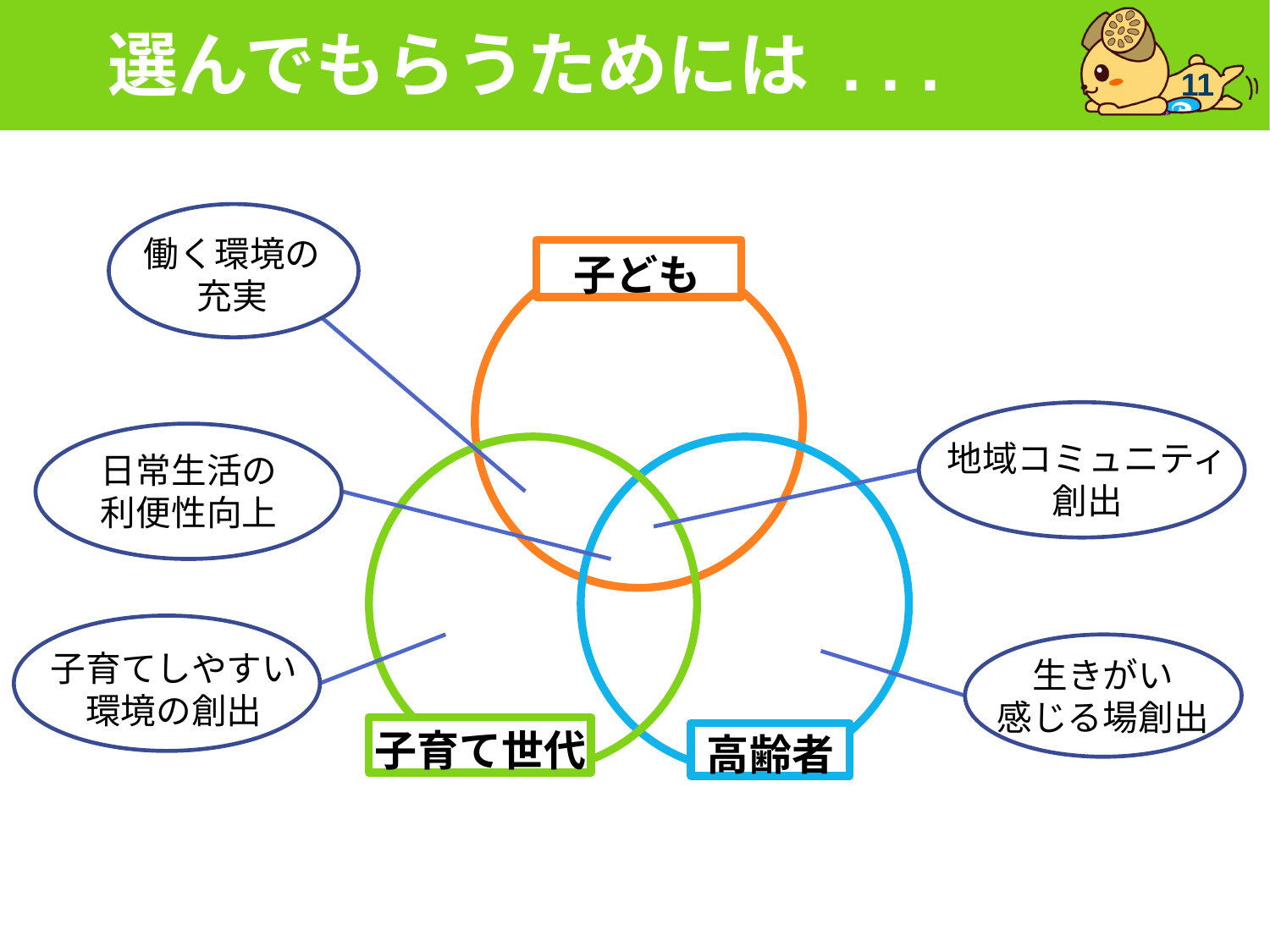

# 選んでもらうためには . . .
11

働く環境の充実

子ども

子育て世代
高齢者

地域コミュニティ創出
日常生活の
利便性向上

子育てしやすい環境の創出
生きがい
感じる場創出